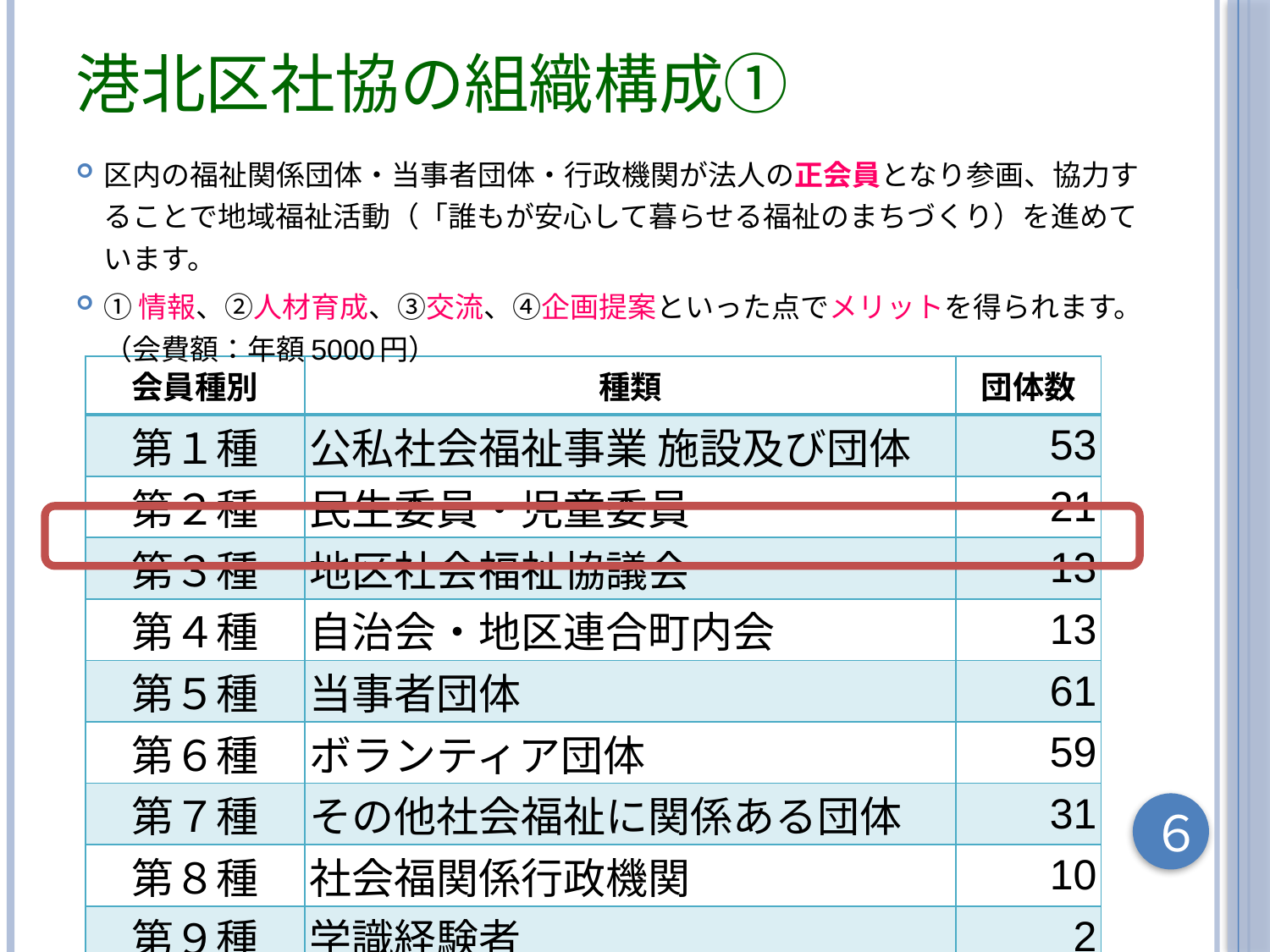

# 港北区社協の組織構成①
区内の福祉関係団体・当事者団体・行政機関が法人の正会員となり参画、協力することで地域福祉活動（「誰もが安心して暮らせる福祉のまちづくり）を進めています。
①情報、②人材育成、③交流、④企画提案といった点でメリットを得られます。（会費額：年額5000円）
| 会員種別 | 種類 | 団体数 |
| --- | --- | --- |
| 第１種 | 公私社会福祉事業 施設及び団体 | 53 |
| 第２種 | 民生委員・児童委員 | 21 |
| 第３種 | 地区社会福祉協議会 | 13 |
| 第４種 | 自治会・地区連合町内会 | 13 |
| 第５種 | 当事者団体 | 61 |
| 第６種 | ボランティア団体 | 59 |
| 第７種 | その他社会福祉に関係ある団体 | 31 |
| 第８種 | 社会福関係行政機関 | 10 |
| 第９種 | 学識経験者 | 2 |
|  |  | 263 |

６